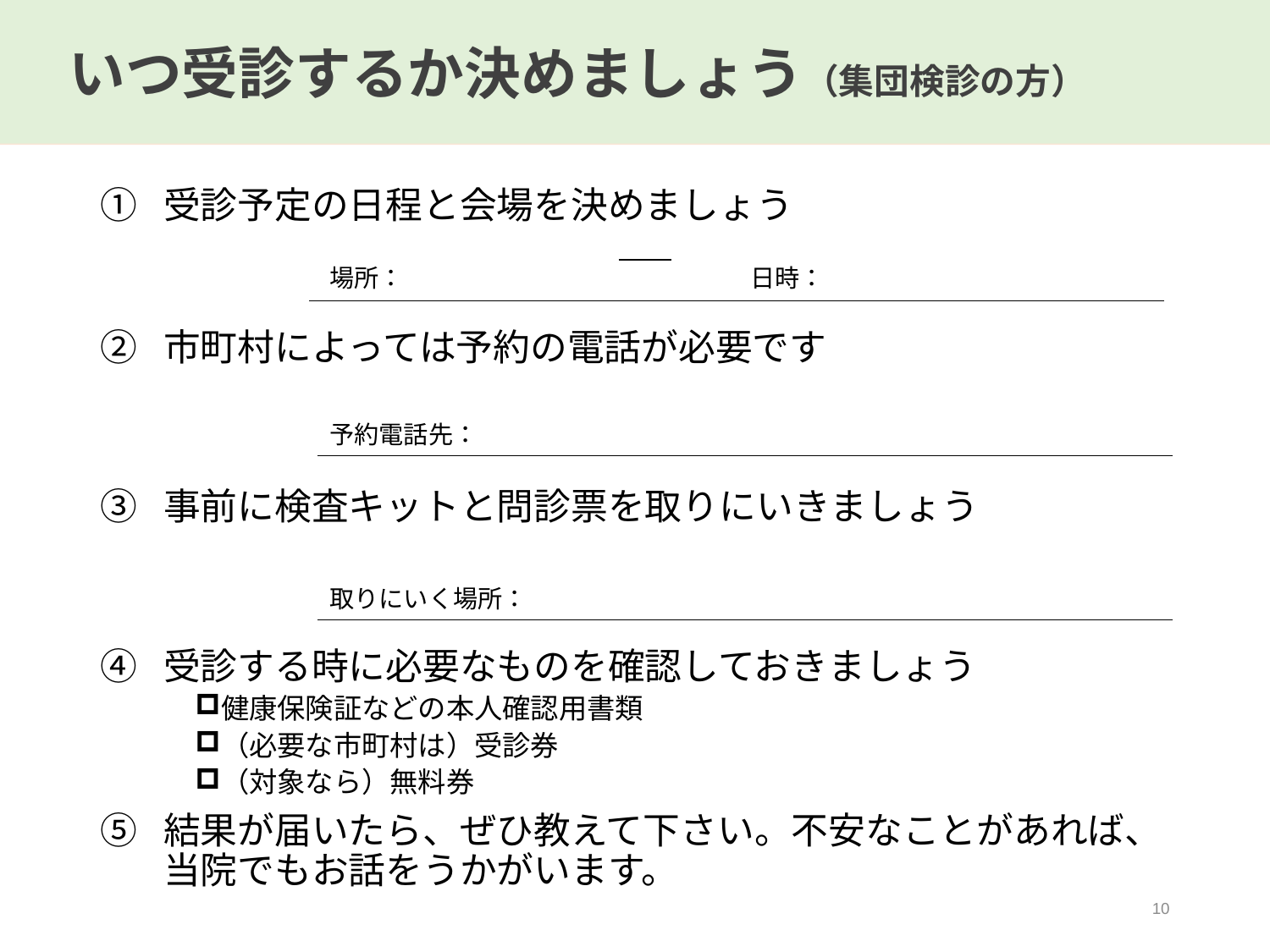

いつ受診するか決めましょう（集団検診の方）
#
受診予定の日程と会場を決めましょう

市町村によっては予約の電話が必要です

事前に検査キットと問診票を取りにいきましょう

受診する時に必要なものを確認しておきましょう
健康保険証などの本人確認用書類
（必要な市町村は）受診券
（対象なら）無料券
結果が届いたら、ぜひ教えて下さい。不安なことがあれば、当院でもお話をうかがいます。

場所：　　　　　　　　　　　　　　日時：
予約電話先：
取りにいく場所：
10